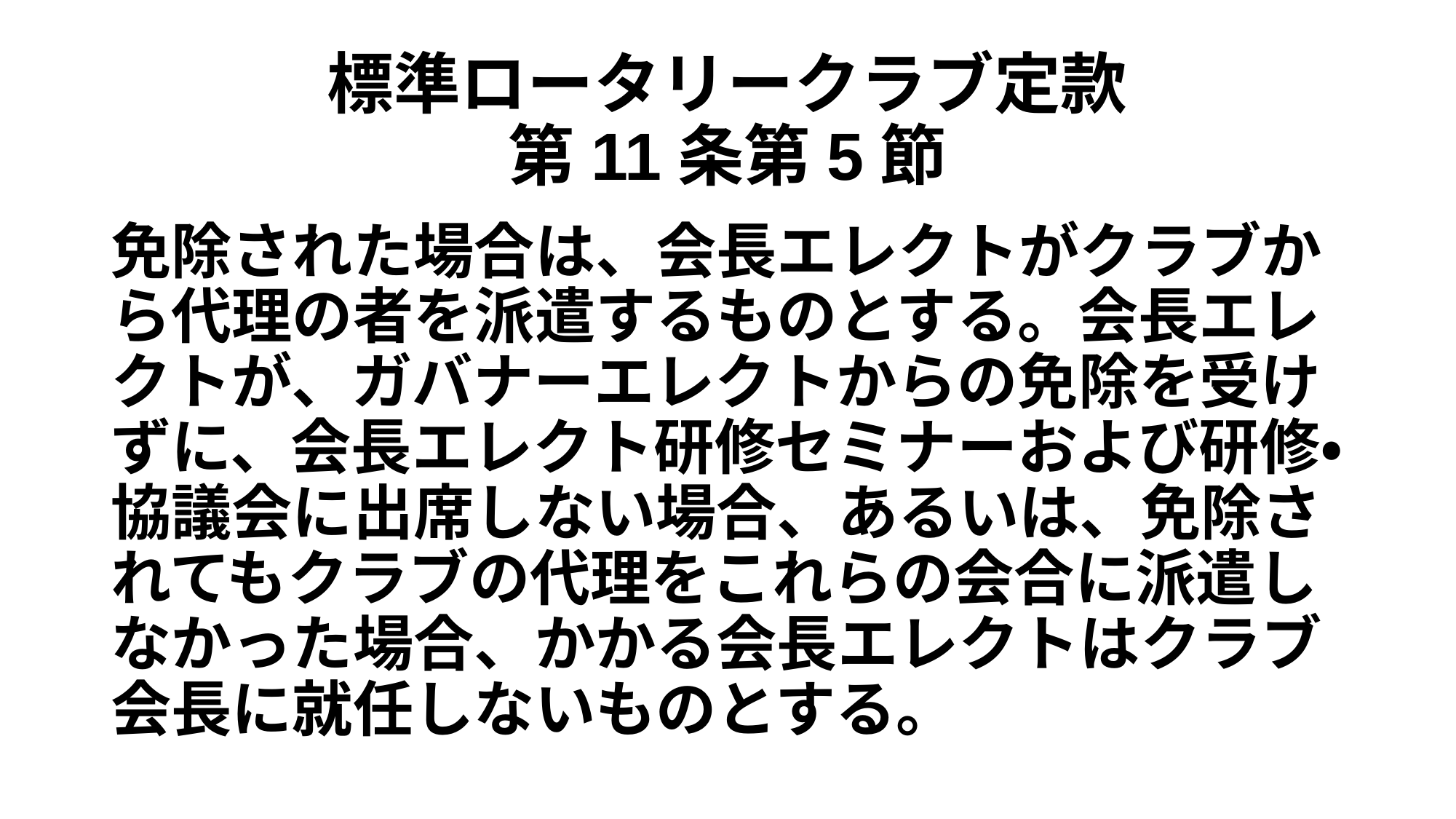

# 標準ロータリークラブ定款 第11条第5節
免除された場合は、会長エレクトがクラブから代理の者を派遣するものとする。会長エレクトが、ガバナーエレクトからの免除を受けずに、会長エレクト研修セミナーおよび研修・協議会に出席しない場合、あるいは、免除されてもクラブの代理をこれらの会合に派遣しなかった場合、かかる会長エレクトはクラブ会長に就任しないものとする。